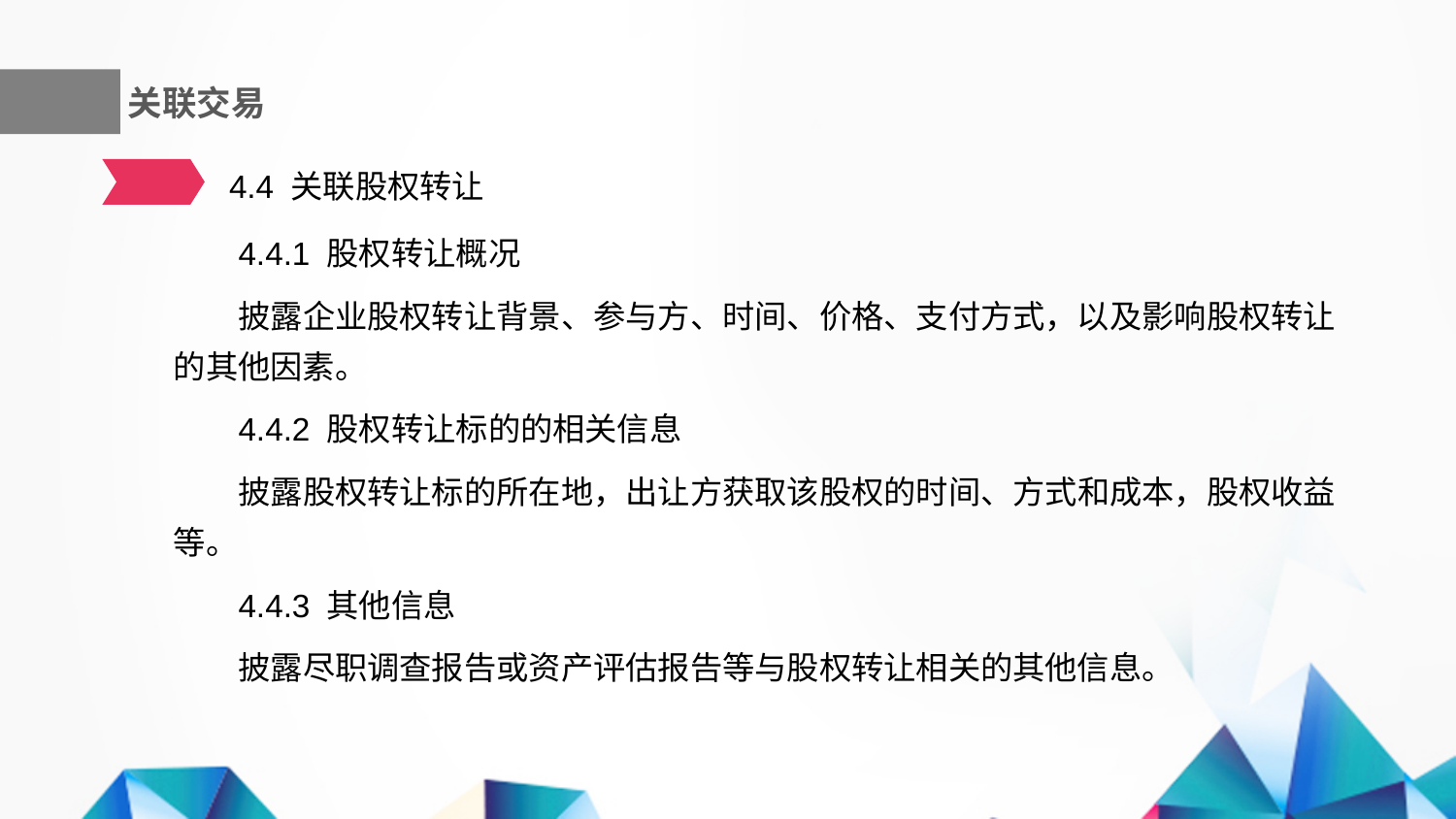

关联交易

4.4 关联股权转让
4.4.1 股权转让概况
披露企业股权转让背景、参与方、时间、价格、支付方式，以及影响股权转让的其他因素。
4.4.2 股权转让标的的相关信息
披露股权转让标的所在地，出让方获取该股权的时间、方式和成本，股权收益等。
4.4.3 其他信息
披露尽职调查报告或资产评估报告等与股权转让相关的其他信息。